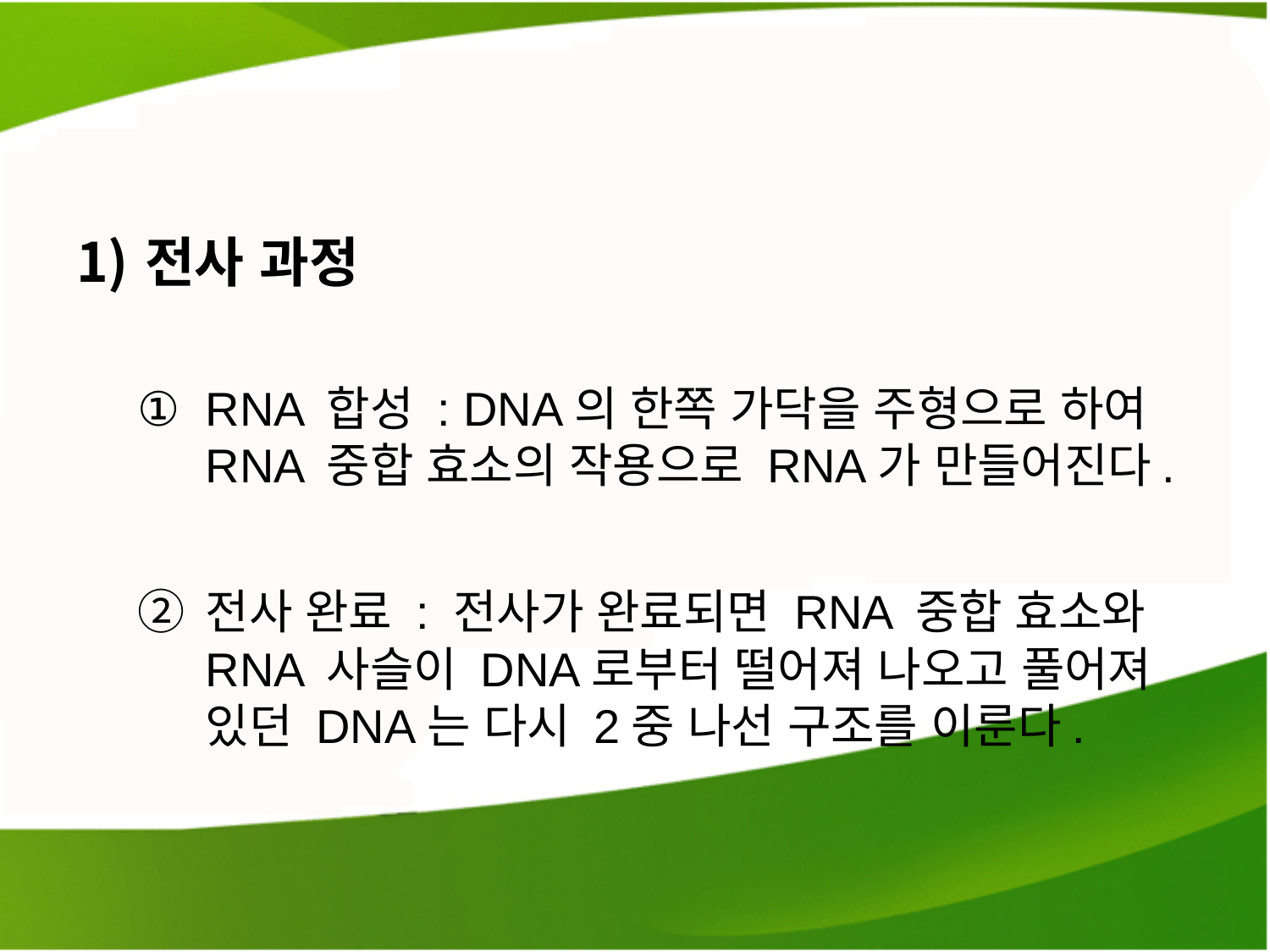

#
전사 과정

RNA 합성 : DNA의 한쪽 가닥을 주형으로 하여 RNA 중합 효소의 작용으로 RNA가 만들어진다.

전사 완료 : 전사가 완료되면 RNA 중합 효소와 RNA 사슬이 DNA로부터 떨어져 나오고 풀어져 있던 DNA는 다시 2중 나선 구조를 이룬다.